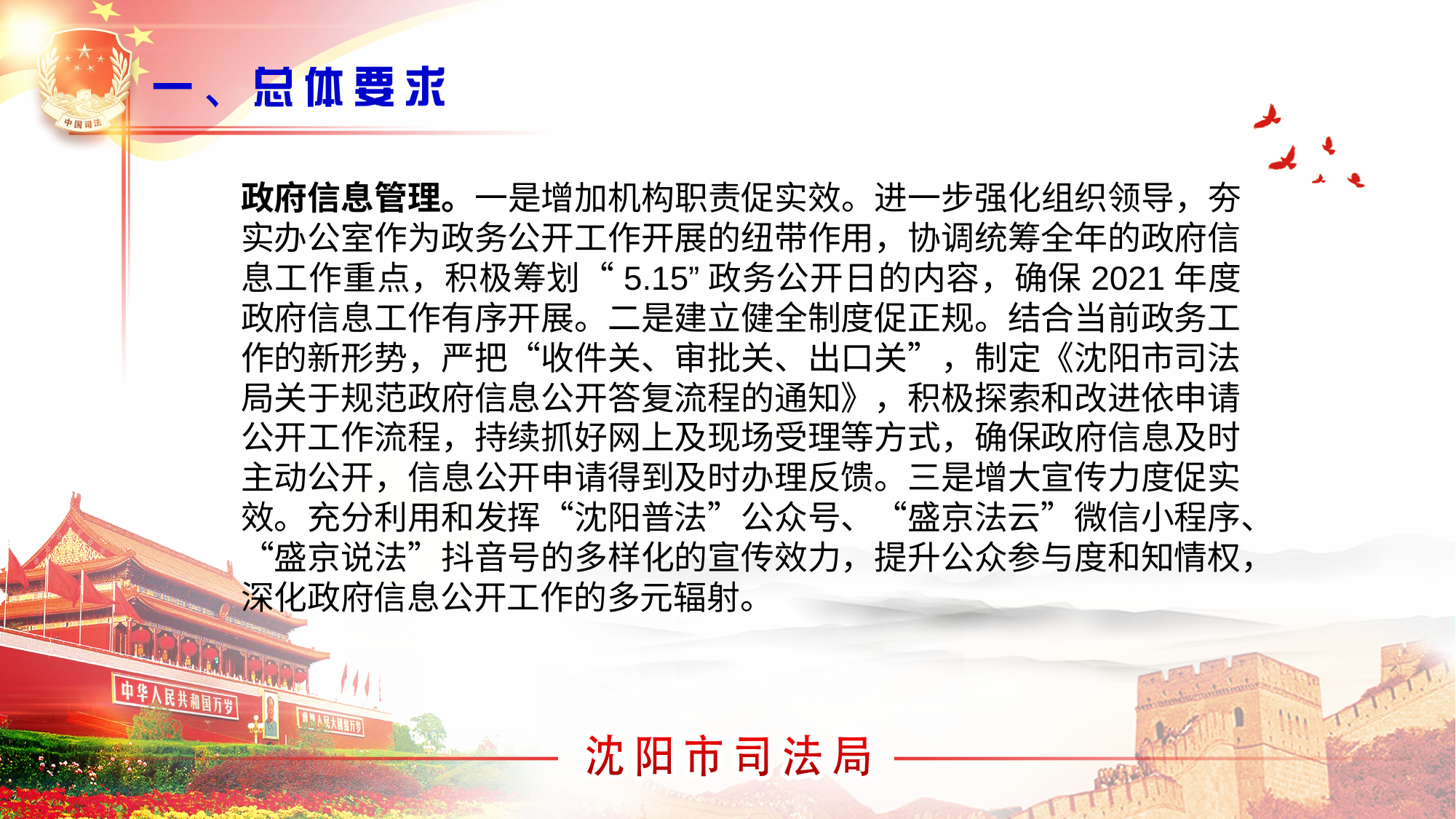

政府信息管理。一是增加机构职责促实效。进一步强化组织领导，夯实办公室作为政务公开工作开展的纽带作用，协调统筹全年的政府信息工作重点，积极筹划“5.15”政务公开日的内容，确保2021年度政府信息工作有序开展。二是建立健全制度促正规。结合当前政务工作的新形势，严把“收件关、审批关、出口关”，制定《沈阳市司法局关于规范政府信息公开答复流程的通知》，积极探索和改进依申请公开工作流程，持续抓好网上及现场受理等方式，确保政府信息及时主动公开，信息公开申请得到及时办理反馈。三是增大宣传力度促实效。充分利用和发挥“沈阳普法”公众号、“盛京法云”微信小程序、“盛京说法”抖音号的多样化的宣传效力，提升公众参与度和知情权，深化政府信息公开工作的多元辐射。